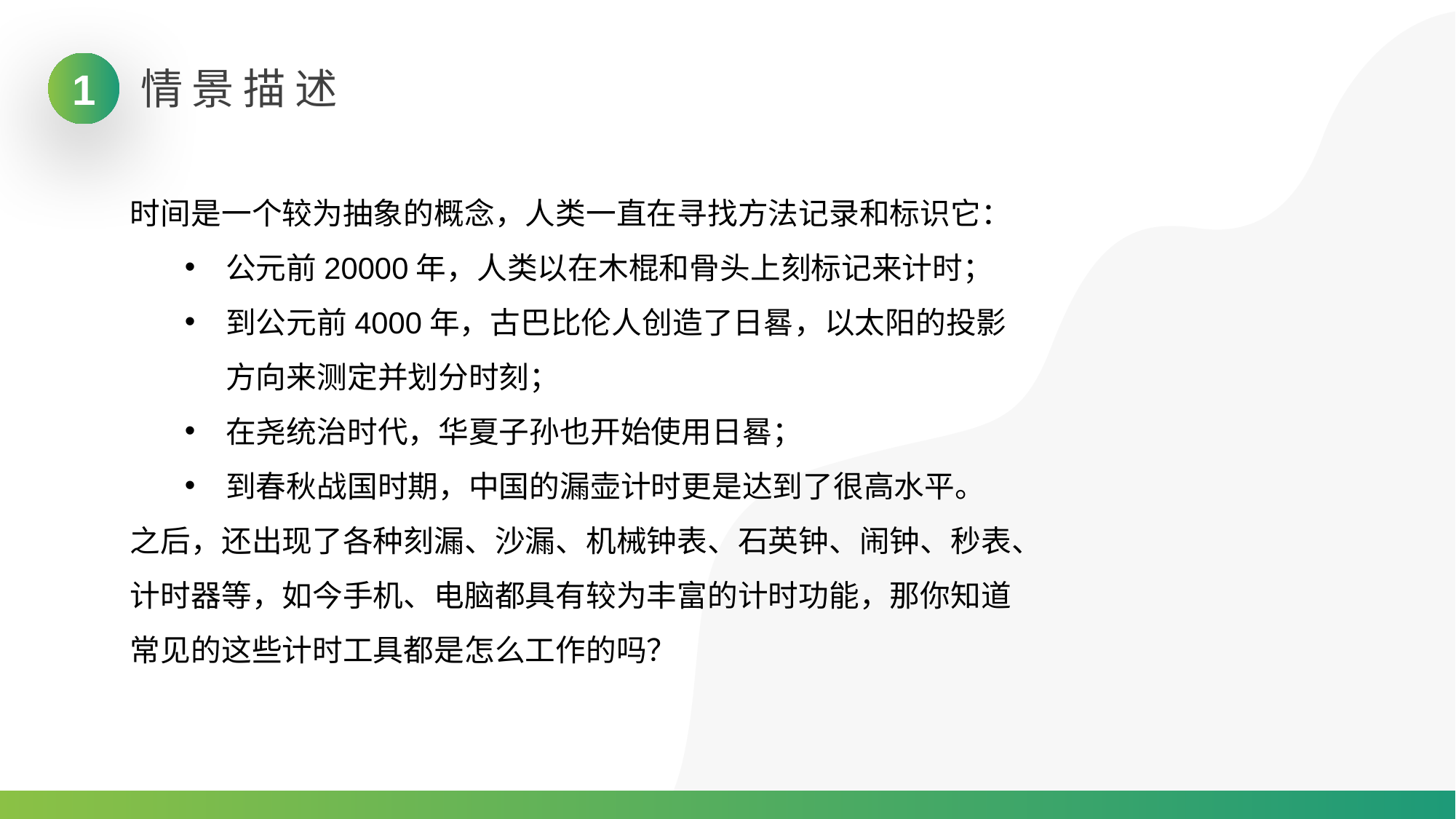

1
情景描述
时间是一个较为抽象的概念，人类一直在寻找方法记录和标识它：
公元前20000年，人类以在木棍和骨头上刻标记来计时；
到公元前4000年，古巴比伦人创造了日晷，以太阳的投影方向来测定并划分时刻；
在尧统治时代，华夏子孙也开始使用日晷；
到春秋战国时期，中国的漏壶计时更是达到了很高水平。
之后，还出现了各种刻漏、沙漏、机械钟表、石英钟、闹钟、秒表、计时器等，如今手机、电脑都具有较为丰富的计时功能，那你知道常见的这些计时工具都是怎么工作的吗？
02